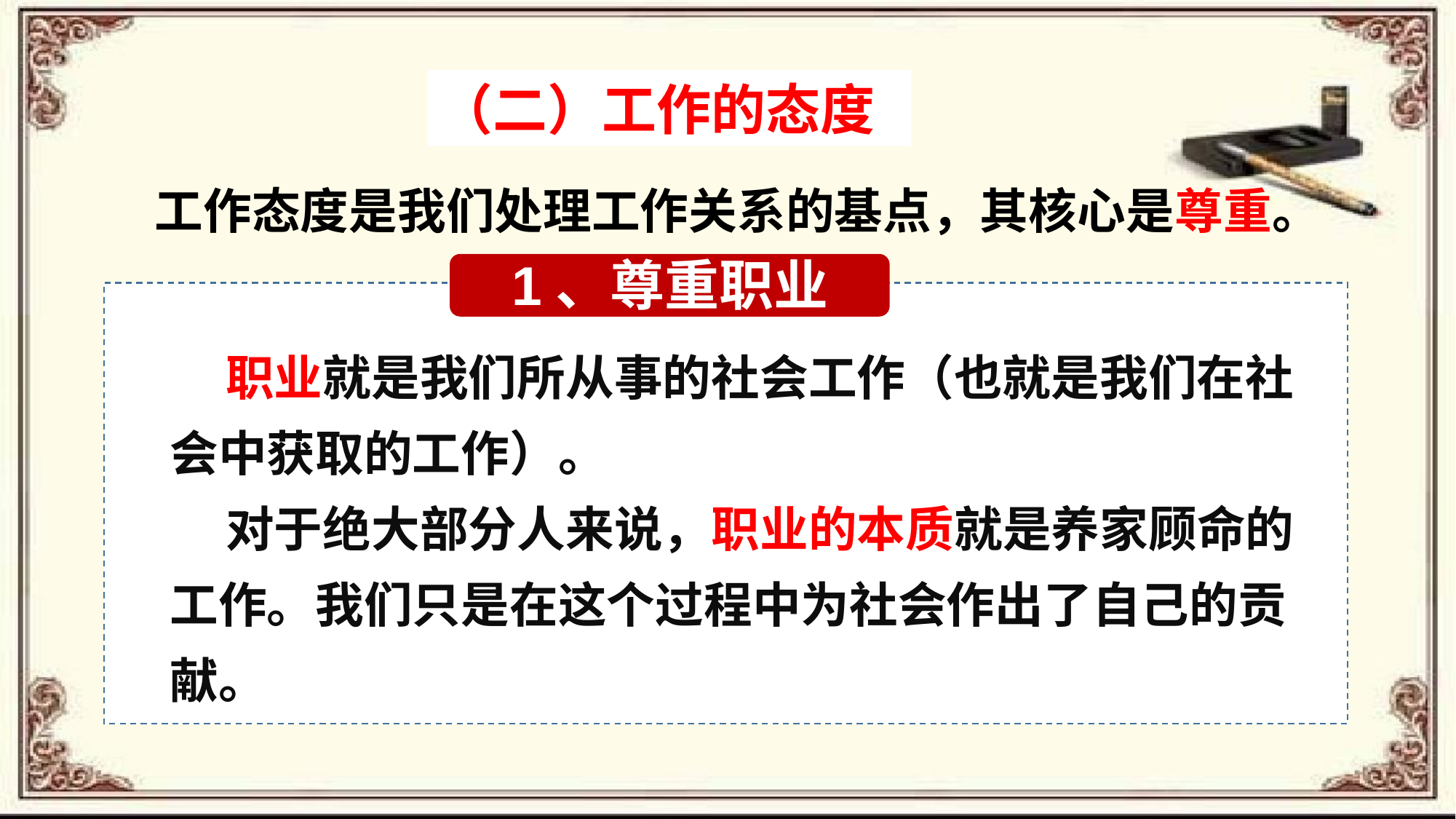

（二）工作的态度
工作态度是我们处理工作关系的基点，其核心是尊重。
1、尊重职业

    职业就是我们所从事的社会工作（也就是我们在社会中获取的工作）。
    对于绝大部分人来说，职业的本质就是养家顾命的工作。我们只是在这个过程中为社会作出了自己的贡献。